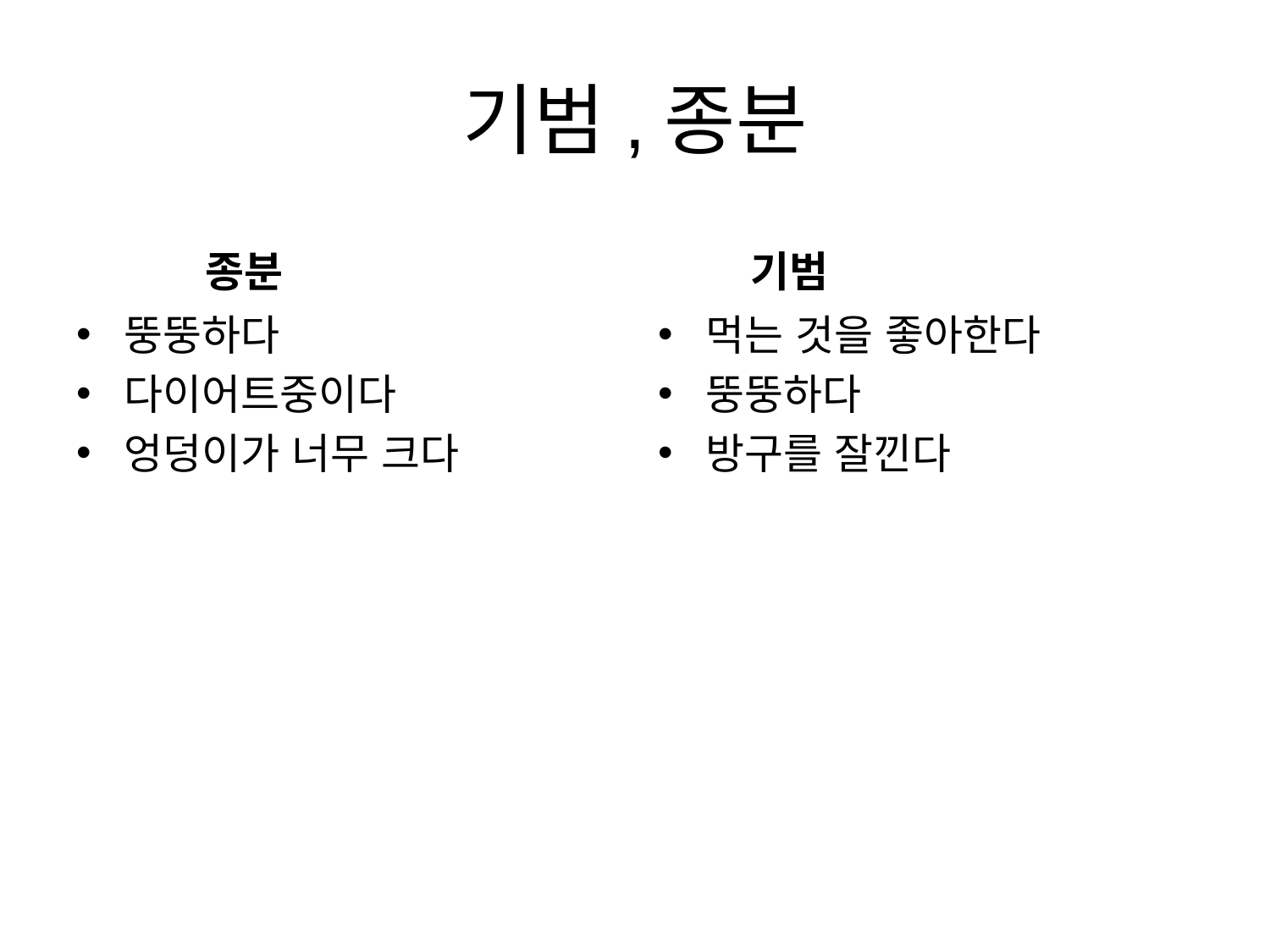

# 기범,종분
          종분
       기범
뚱뚱하다
다이어트중이다
엉덩이가 너무 크다
먹는 것을 좋아한다
뚱뚱하다
방구를 잘낀다